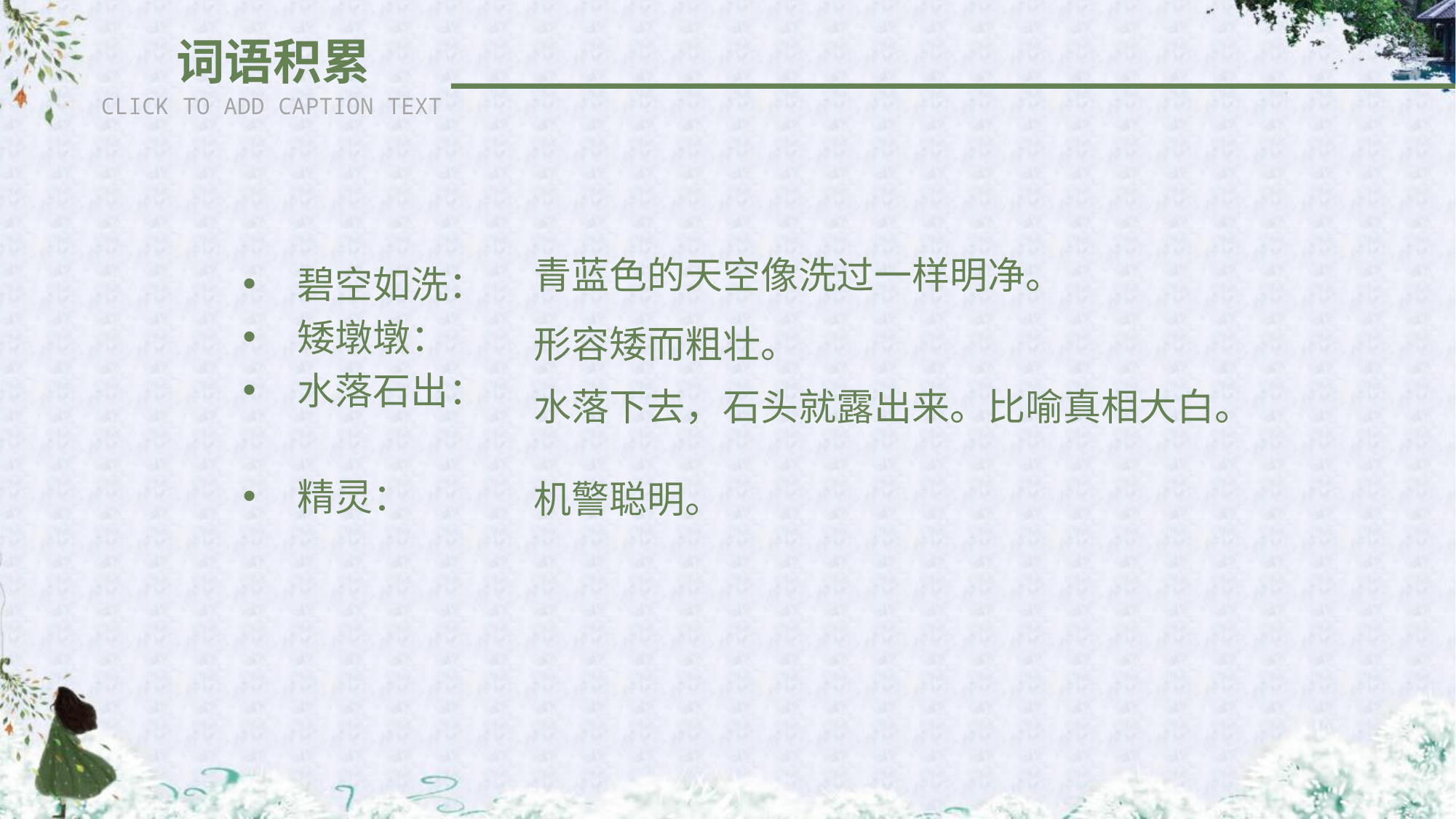

词语积累

CLICK TO ADD CAPTION TEXT
青蓝色的天空像洗过一样明净。
碧空如洗：
矮墩墩：
水落石出：

精灵：
形容矮而粗壮。
水落下去，石头就露出来。比喻真相大白。
机警聪明。